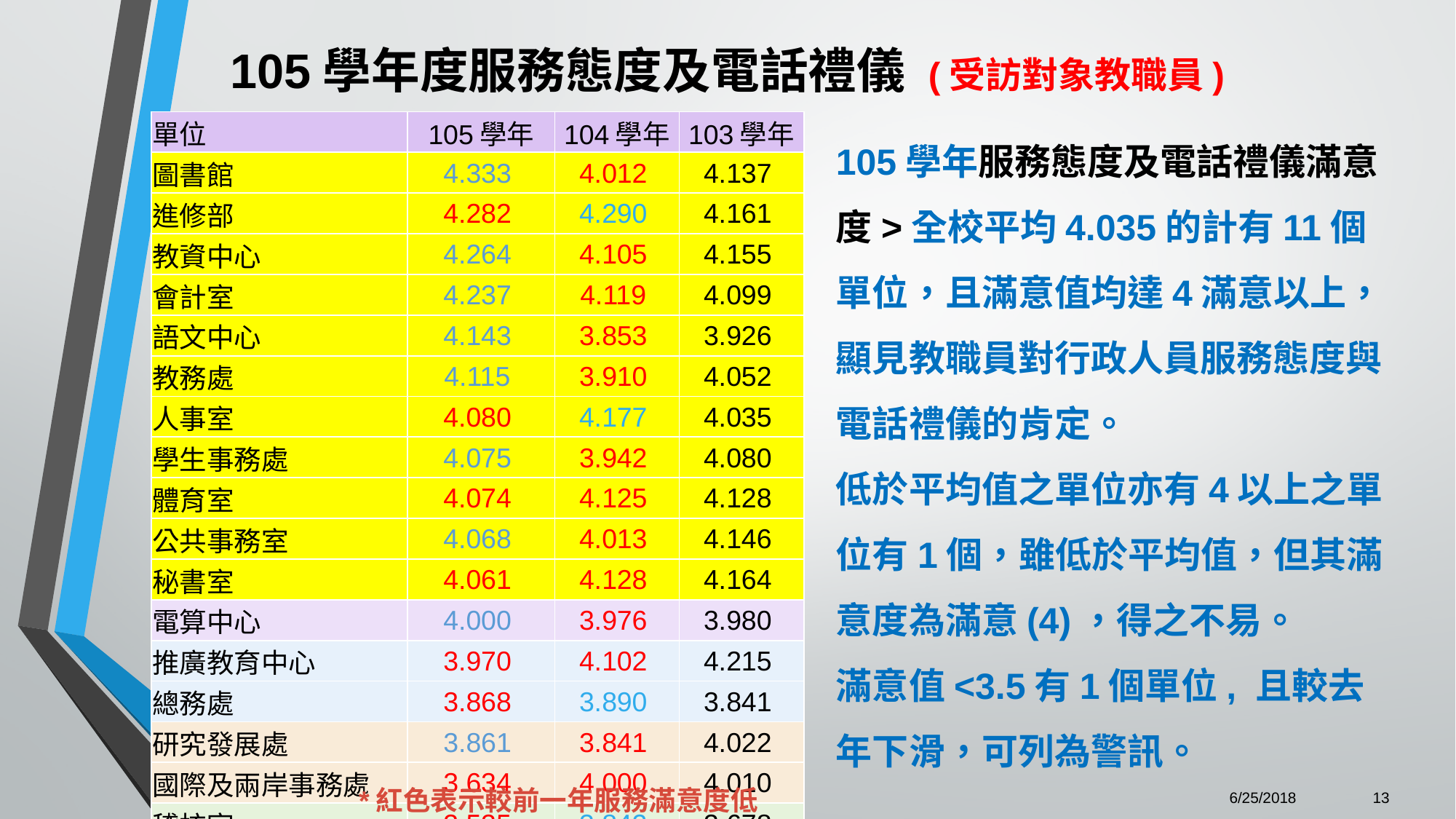

105學年度服務態度及電話禮儀 (受訪對象教職員)
| 單位 | 105學年 | 104學年 | 103學年 |
| --- | --- | --- | --- |
| 圖書館 | 4.333 | 4.012 | 4.137 |
| 進修部 | 4.282 | 4.290 | 4.161 |
| 教資中心 | 4.264 | 4.105 | 4.155 |
| 會計室 | 4.237 | 4.119 | 4.099 |
| 語文中心 | 4.143 | 3.853 | 3.926 |
| 教務處 | 4.115 | 3.910 | 4.052 |
| 人事室 | 4.080 | 4.177 | 4.035 |
| 學生事務處 | 4.075 | 3.942 | 4.080 |
| 體育室 | 4.074 | 4.125 | 4.128 |
| 公共事務室 | 4.068 | 4.013 | 4.146 |
| 秘書室 | 4.061 | 4.128 | 4.164 |
| 電算中心 | 4.000 | 3.976 | 3.980 |
| 推廣教育中心 | 3.970 | 4.102 | 4.215 |
| 總務處 | 3.868 | 3.890 | 3.841 |
| 研究發展處 | 3.861 | 3.841 | 4.022 |
| 國際及兩岸事務處 | 3.634 | 4.000 | 4.010 |
| 稽核室 | 3.535 | 3.842 | 3.678 |
| 全校整體平均 | 4.035 | 4.016 | 4.042 |
105學年服務態度及電話禮儀滿意度>全校平均4.035的計有11個單位，且滿意值均達4滿意以上，顯見教職員對行政人員服務態度與電話禮儀的肯定。
低於平均值之單位亦有4以上之單位有1個，雖低於平均值，但其滿意度為滿意(4)，得之不易。
滿意值<3.5有1個單位, 且較去年下滑，可列為警訊。
13
6/25/2018
*紅色表示較前一年服務滿意度低